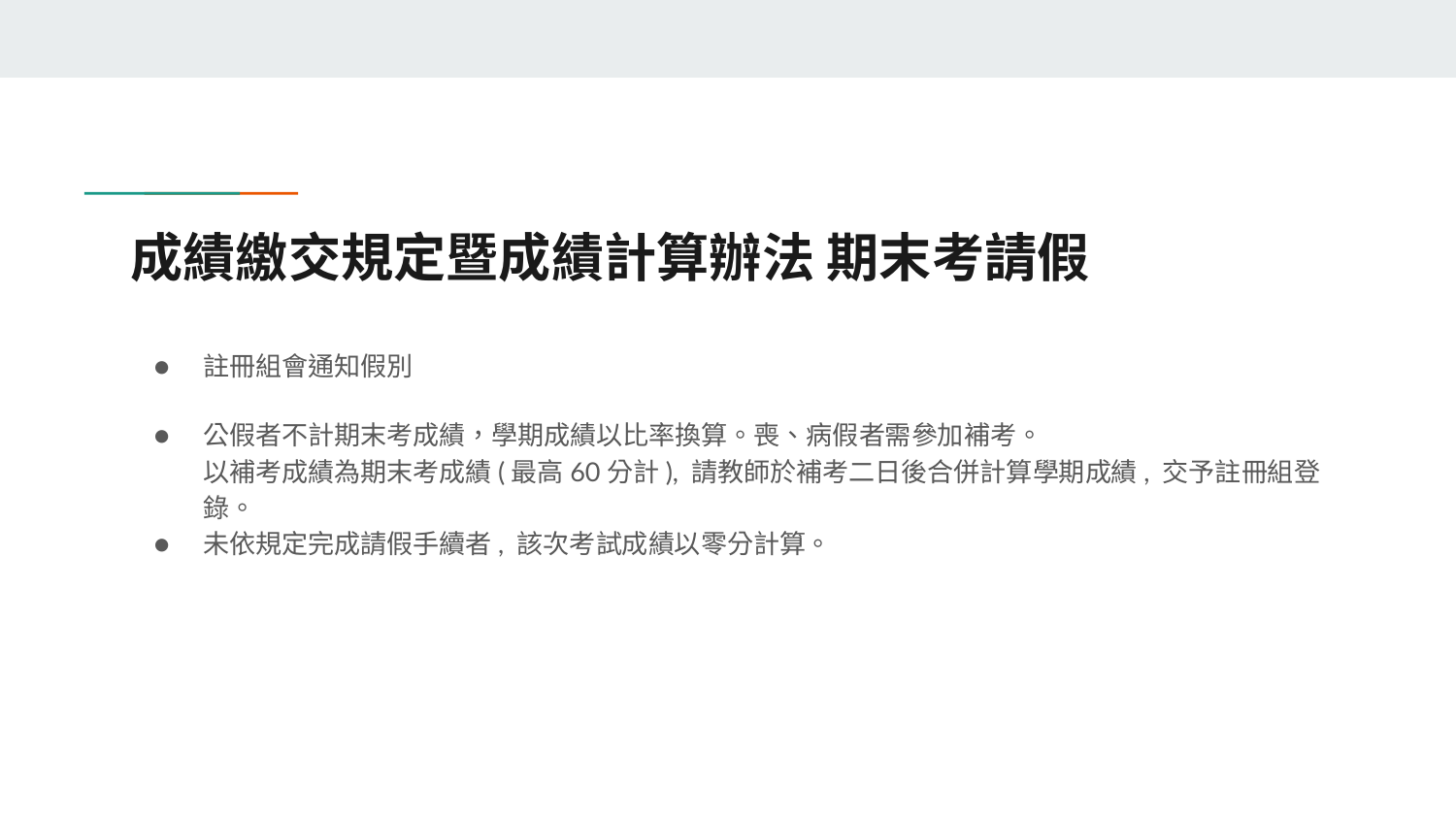

# 成績繳交規定暨成績計算辦法 期末考請假
註冊組會通知假別
公假者不計期末考成績，學期成績以比率換算。喪、病假者需參加補考。
以補考成績為期末考成績(最高60分計), 請教師於補考二日後合併計算學期成績, 交予註冊組登錄。
未依規定完成請假手續者, 該次考試成績以零分計算。